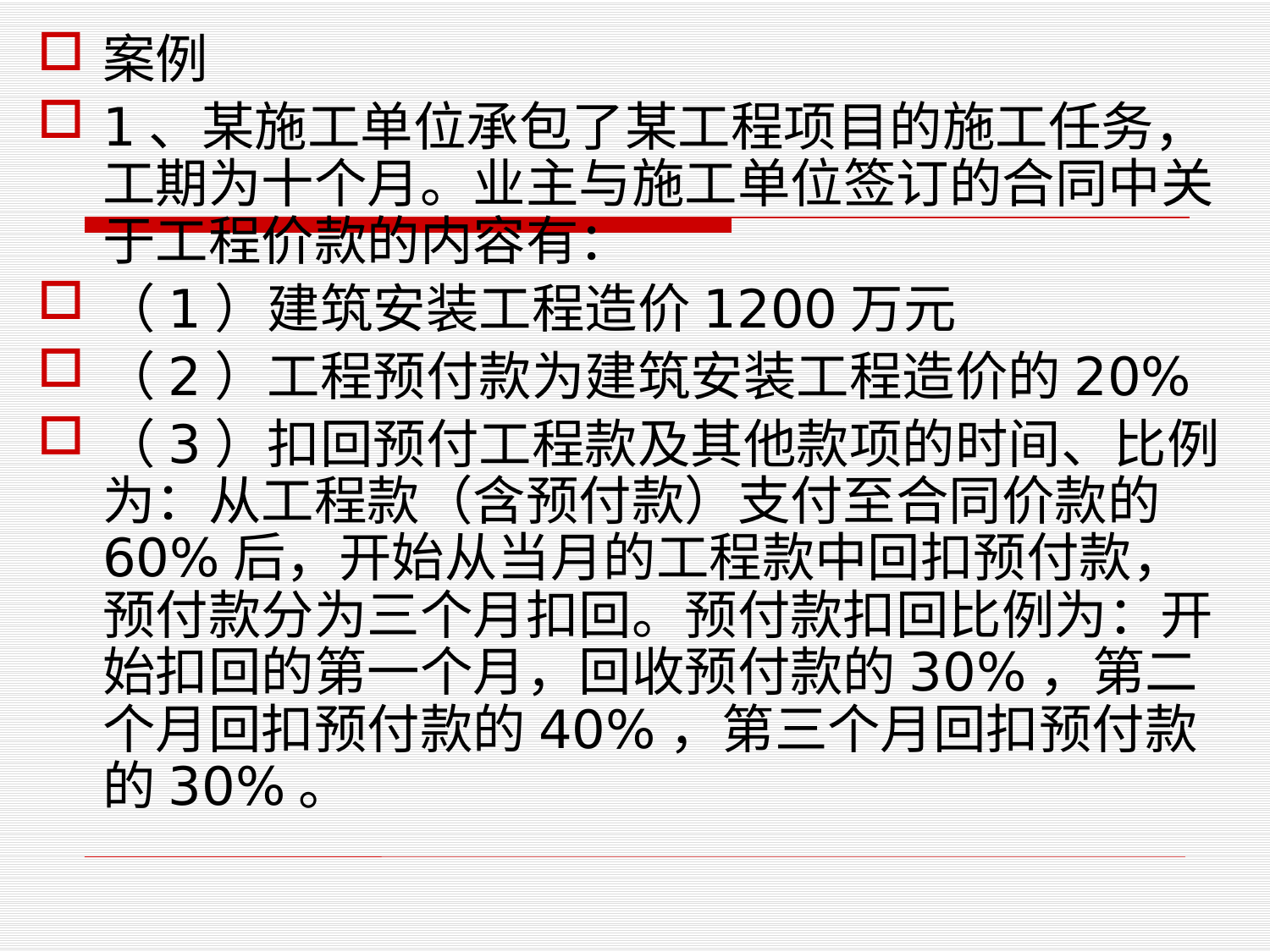

案例
1、某施工单位承包了某工程项目的施工任务，工期为十个月。业主与施工单位签订的合同中关于工程价款的内容有：
（1）建筑安装工程造价1200万元
（2）工程预付款为建筑安装工程造价的20%
（3）扣回预付工程款及其他款项的时间、比例为：从工程款（含预付款）支付至合同价款的60%后，开始从当月的工程款中回扣预付款，预付款分为三个月扣回。预付款扣回比例为：开始扣回的第一个月，回收预付款的30%，第二个月回扣预付款的40%，第三个月回扣预付款的30%。